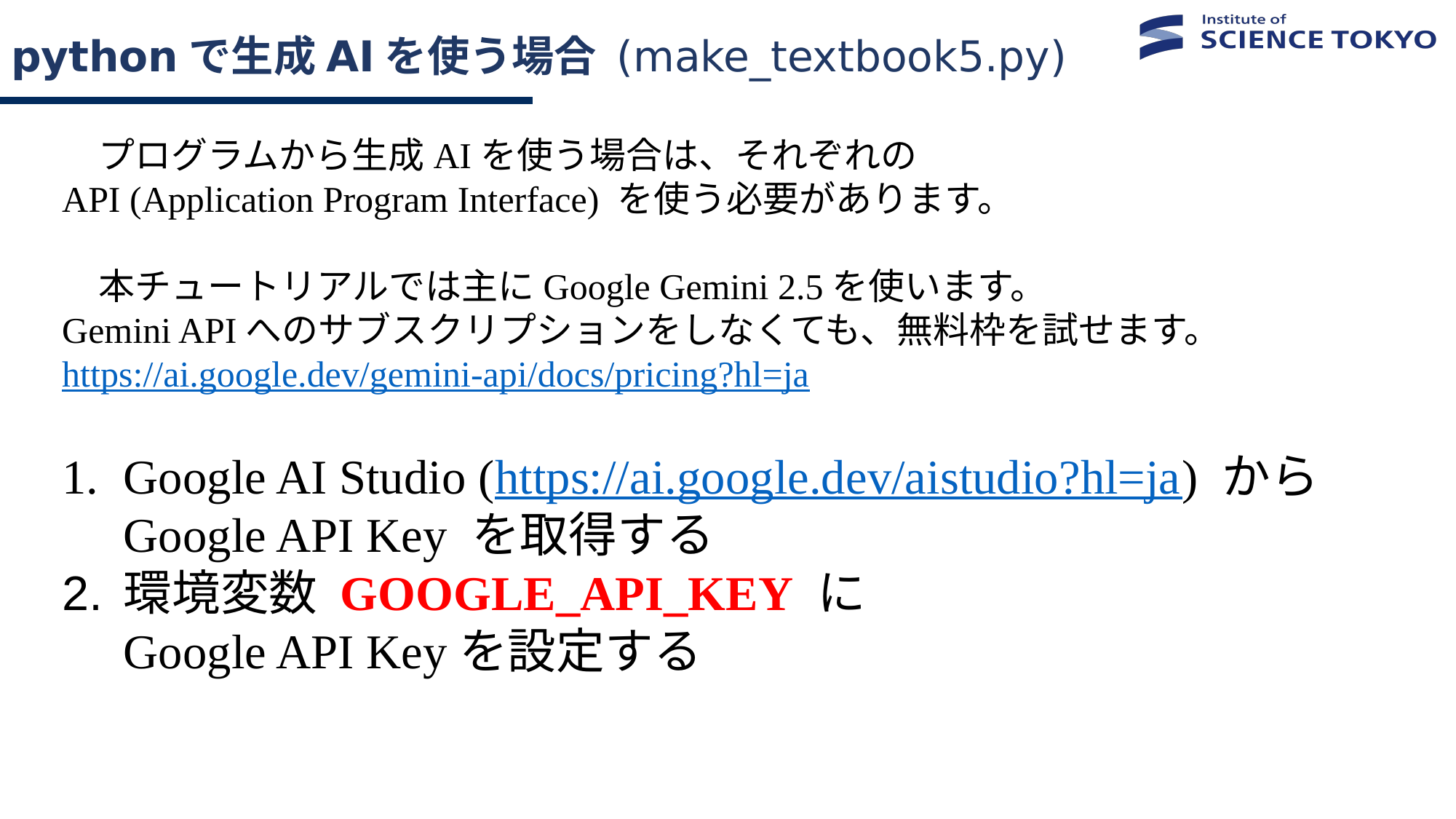

# pythonで生成AIを使う場合 (make_textbook5.py)
　プログラムから生成AIを使う場合は、それぞれの
API (Application Program Interface) を使う必要があります。

　本チュートリアルでは主にGoogle Gemini 2.5を使います。
Gemini APIへのサブスクリプションをしなくても、無料枠を試せます。
https://ai.google.dev/gemini-api/docs/pricing?hl=ja

Google AI Studio (https://ai.google.dev/aistudio?hl=ja) から
Google API Key を取得する
環境変数 GOOGLE_API_KEY に
Google API Keyを設定する